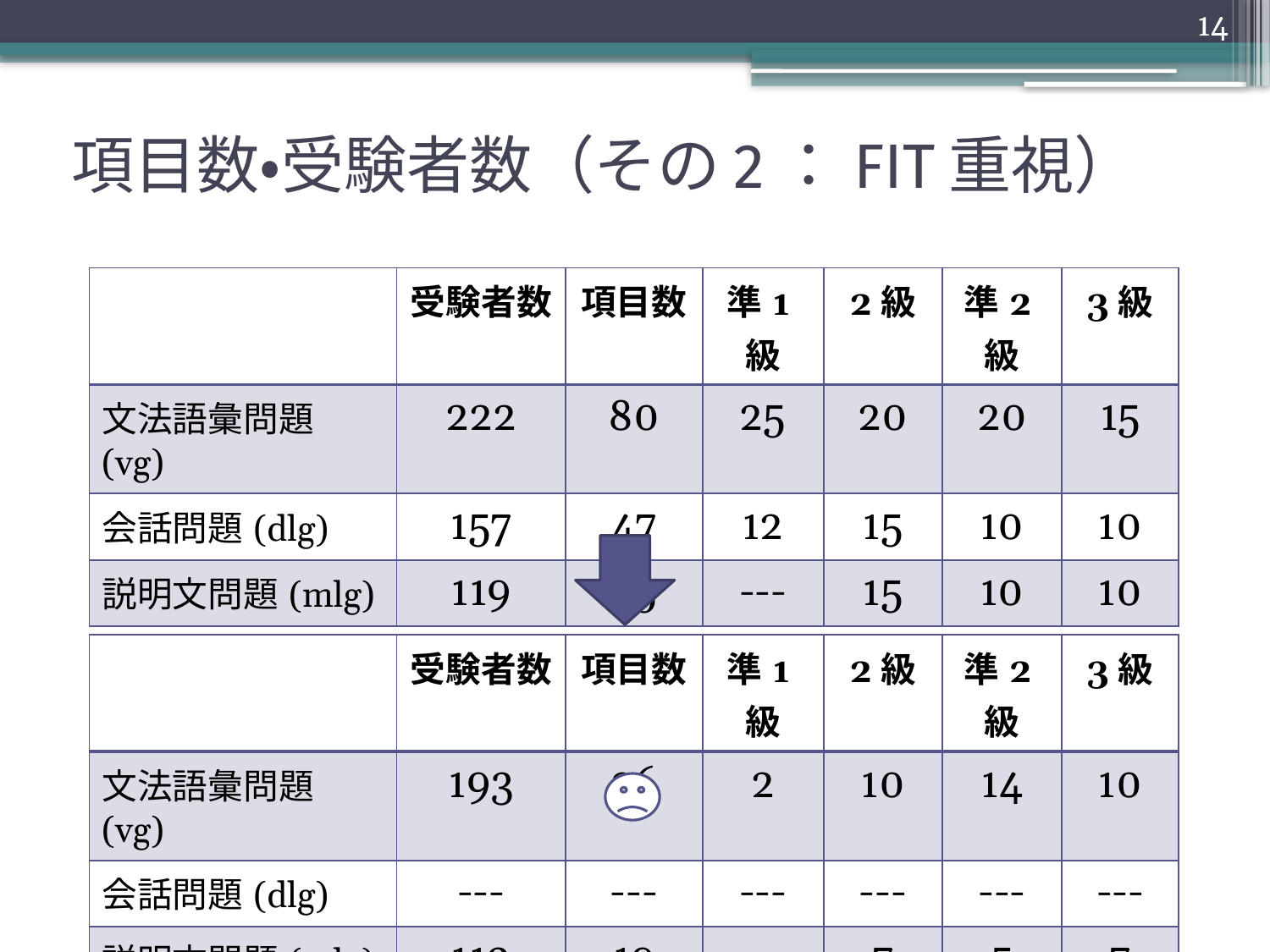

14
# 項目数・受験者数（その2：FIT重視）
|  | 受験者数 | 項目数 | 準1級 | 2級 | 準2級 | 3級 |
| --- | --- | --- | --- | --- | --- | --- |
| 文法語彙問題(vg) | 222 | 80 | 25 | 20 | 20 | 15 |
| 会話問題(dlg) | 157 | 47 | 12 | 15 | 10 | 10 |
| 説明文問題(mlg) | 119 | 35 | --- | 15 | 10 | 10 |

|  | 受験者数 | 項目数 | 準1級 | 2級 | 準2級 | 3級 |
| --- | --- | --- | --- | --- | --- | --- |
| 文法語彙問題(vg) | 193 | 36 | 2 | 10 | 14 | 10 |
| 会話問題(dlg) | --- | --- | --- | --- | --- | --- |
| 説明文問題(mlg) | 112 | 19 | --- | 7 | 5 | 7 |